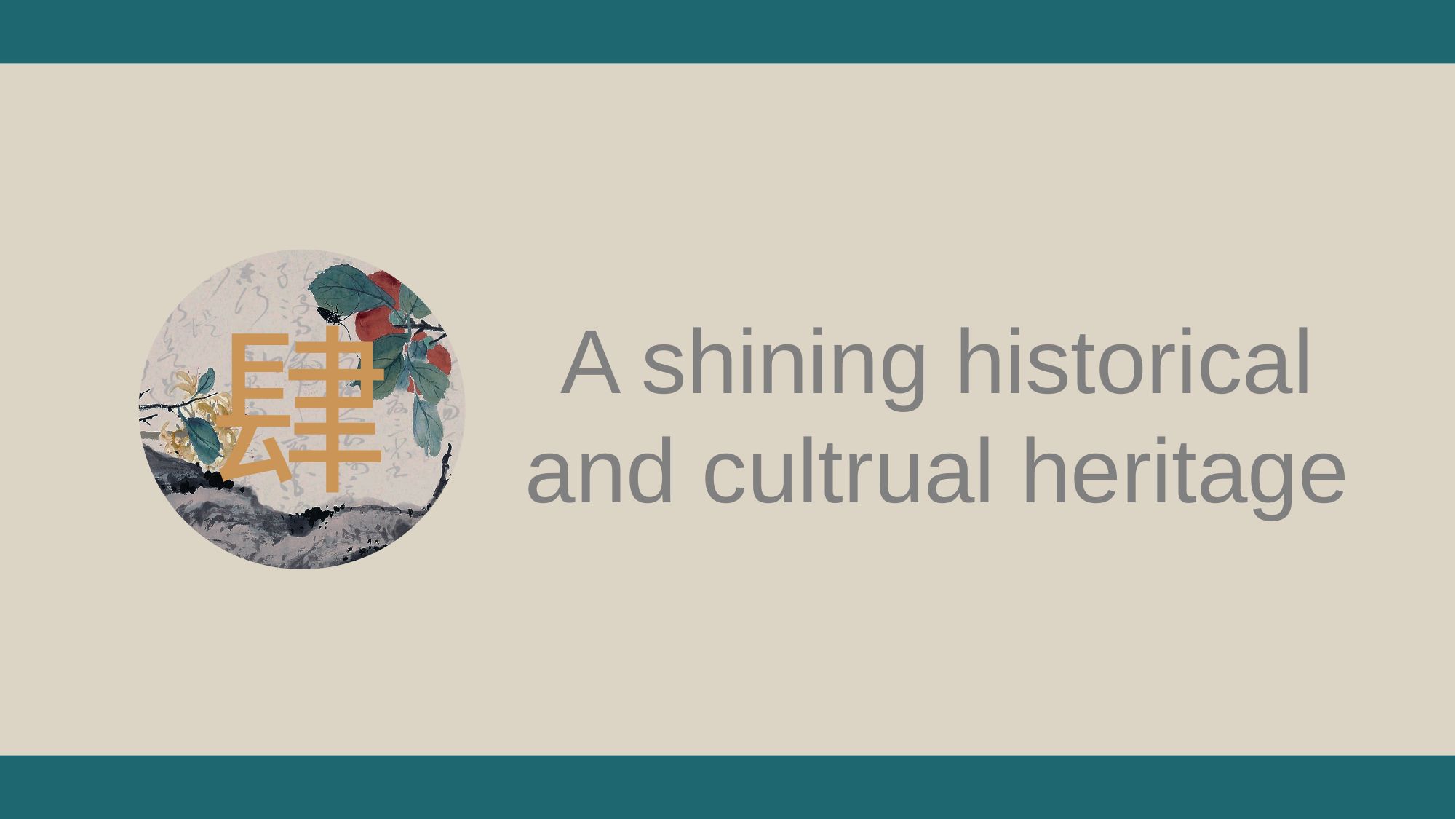

A shining historical and cultrual heritage

肆